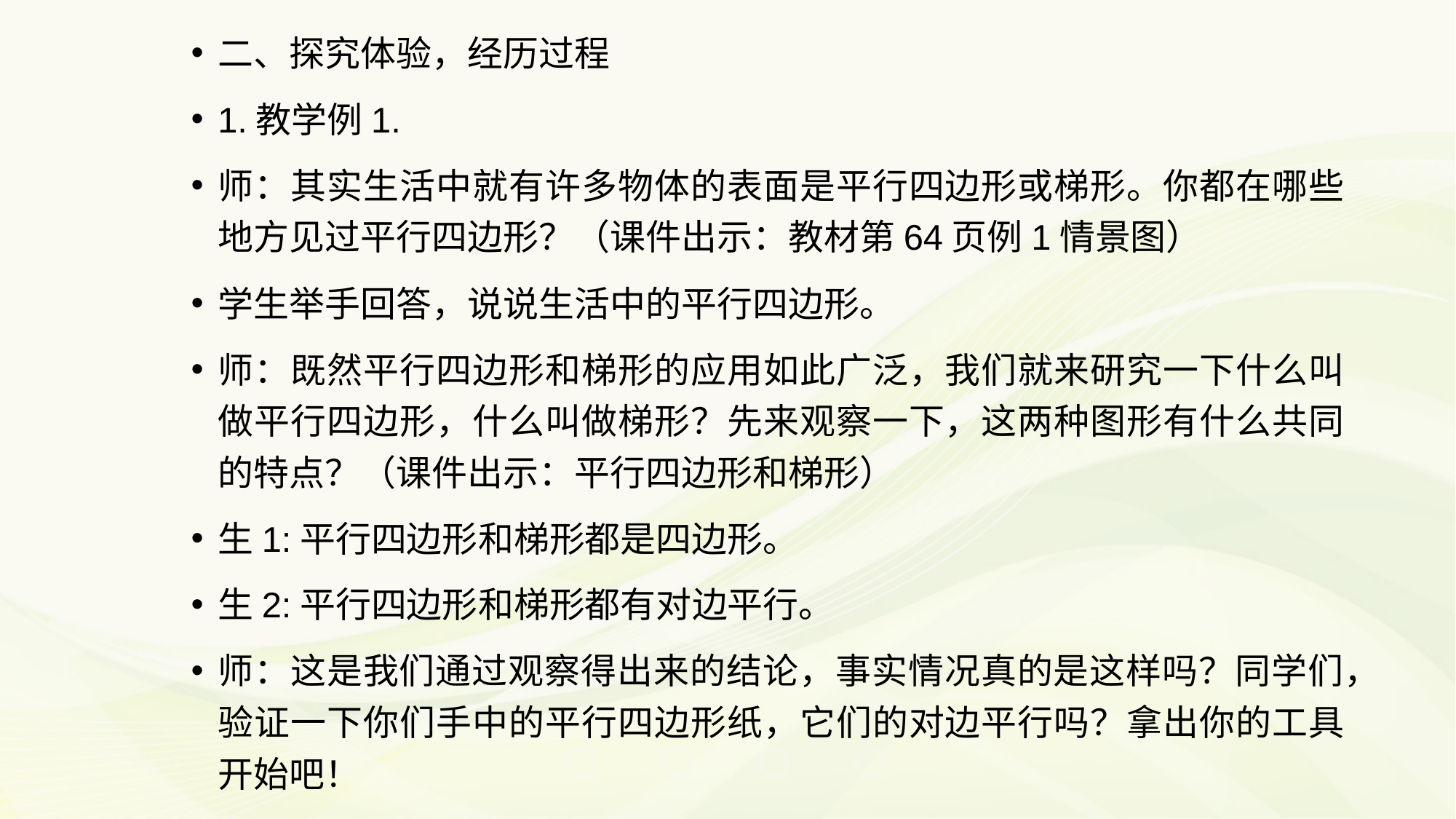

二、探究体验，经历过程
1.教学例1.
师：其实生活中就有许多物体的表面是平行四边形或梯形。你都在哪些地方见过平行四边形？（课件出示：教材第64页例1情景图）
学生举手回答，说说生活中的平行四边形。
师：既然平行四边形和梯形的应用如此广泛，我们就来研究一下什么叫做平行四边形，什么叫做梯形？先来观察一下，这两种图形有什么共同的特点？（课件出示：平行四边形和梯形）
生1:平行四边形和梯形都是四边形。
生2:平行四边形和梯形都有对边平行。
师：这是我们通过观察得出来的结论，事实情况真的是这样吗？同学们，验证一下你们手中的平行四边形纸，它们的对边平行吗？拿出你的工具开始吧！